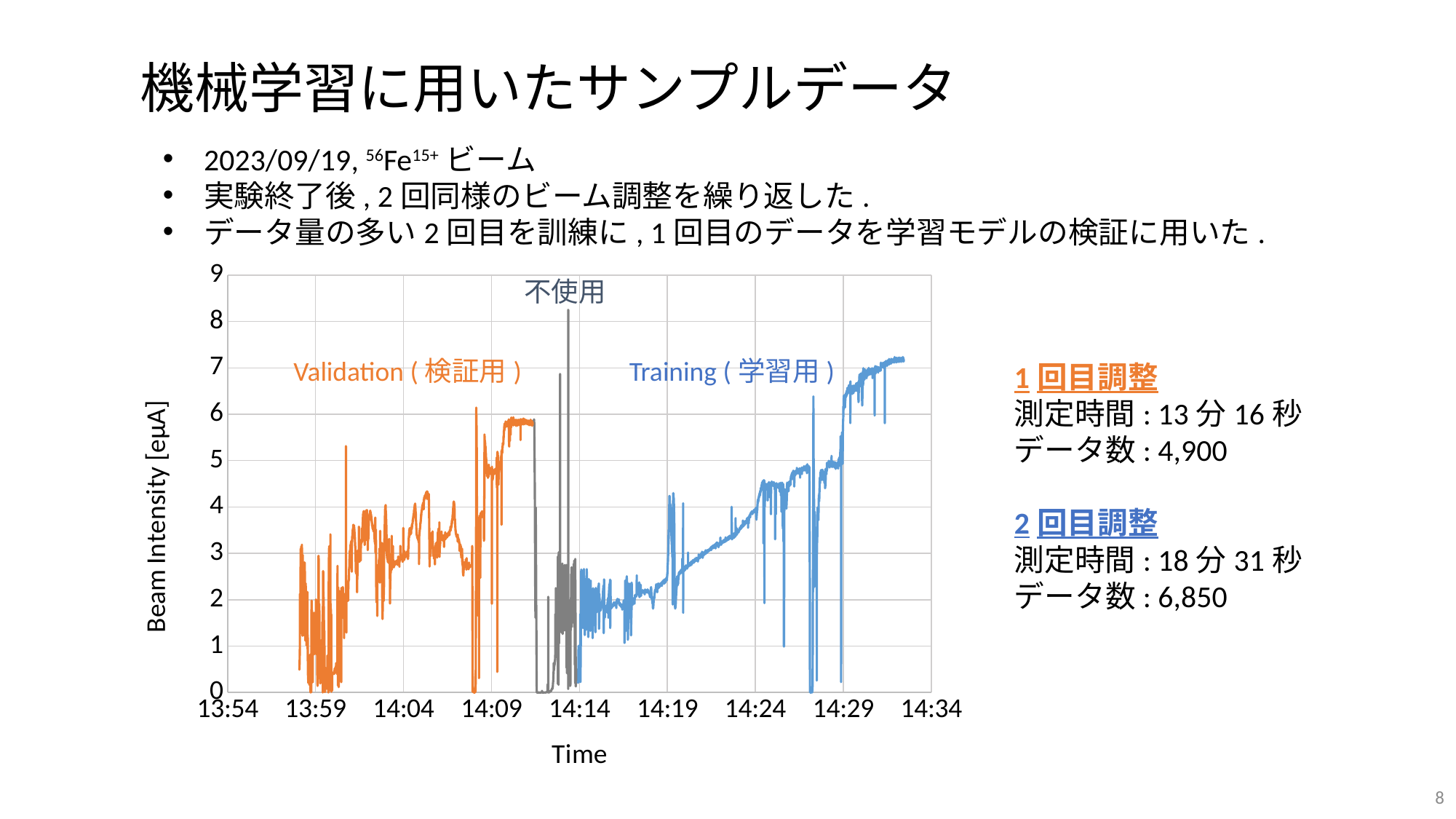

機械学習に用いたサンプルデータ
2023/09/19, 56Fe15+ビーム
実験終了後, 2回同様のビーム調整を繰り返した.
データ量の多い2回目を訓練に, 1回目のデータを学習モデルの検証に用いた.

### Chart

| Category |  |  |  |
|---|---|---|---|
不使用
Validation (検証用)
Training (学習用)
1回目調整
測定時間: 13分16秒
データ数: 4,900

2回目調整
測定時間: 18分31秒
データ数: 6,850

8